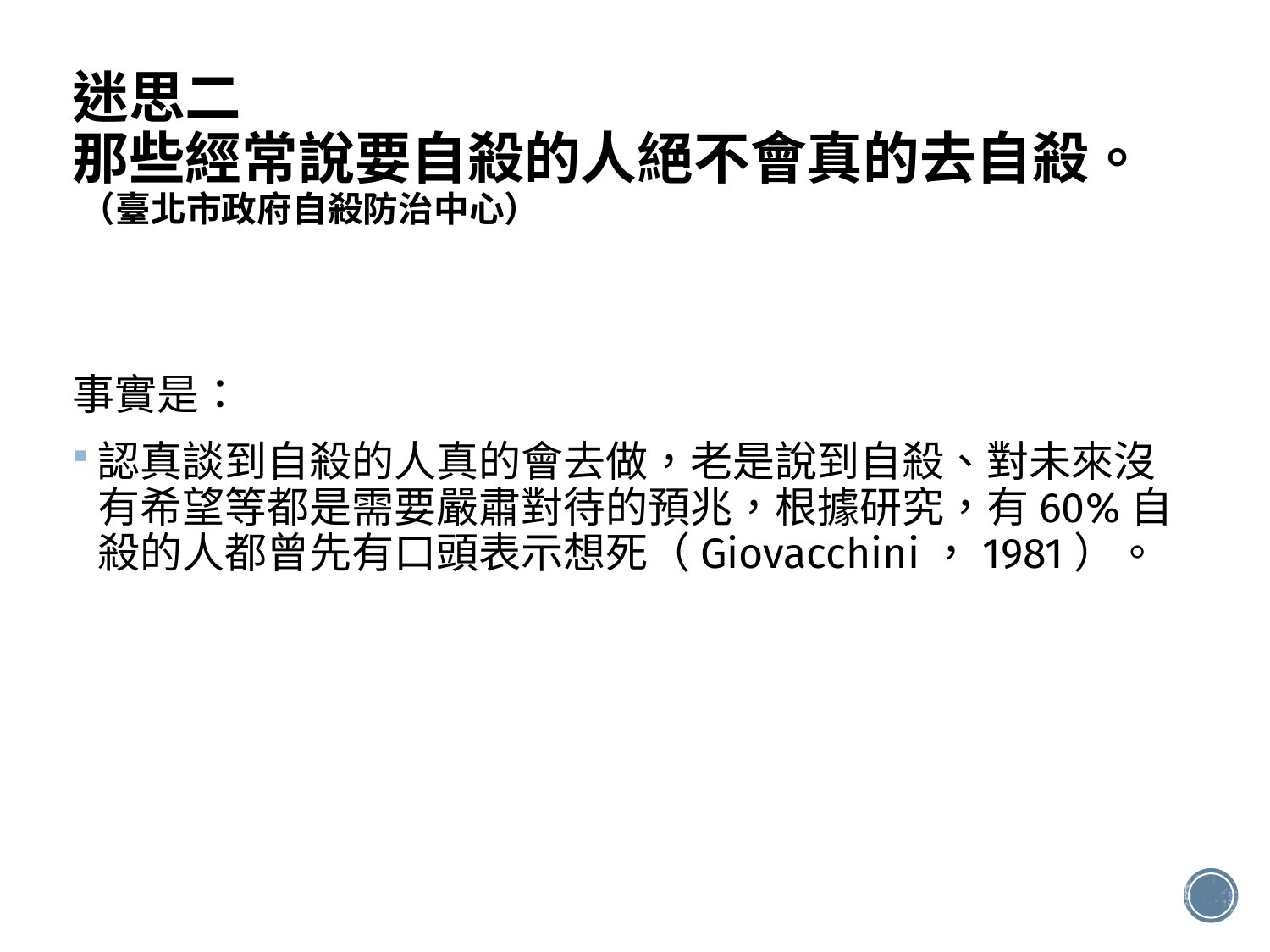

# 迷思二 那些經常說要自殺的人絕不會真的去自殺。 （臺北市政府自殺防治中心）
事實是：
認真談到自殺的人真的會去做，老是說到自殺、對未來沒有希望等都是需要嚴肅對待的預兆，根據研究，有60%自殺的人都曾先有口頭表示想死（Giovacchini，1981）。